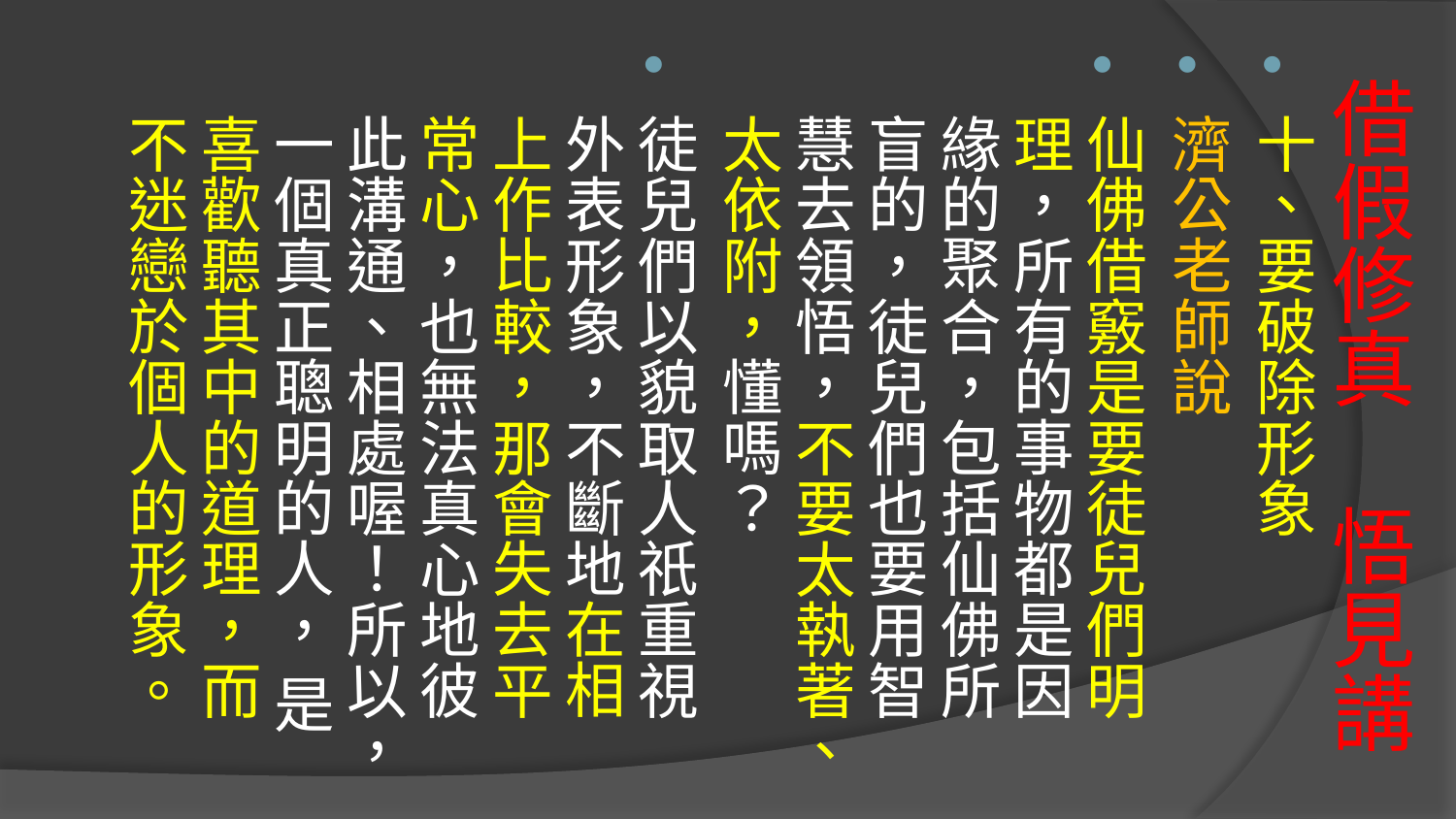

十、要破除形象
濟公老師說
仙佛借竅是要徒兒們明理，所有的事物都是因緣的聚合，包括仙佛所 盲的，徒兒們也要用智慧去領悟，不要太執著、太依附，懂嗎？
徒兒們以貌取人祇重視外表形象，不斷地在相上作比較，那會失去平 常心，也無法真心地彼此溝通、相處喔！所以，一個真正聰明的人， 是喜歡聽其中的道理，而不迷戀於個人的形象。

# 借假修真     悟見講